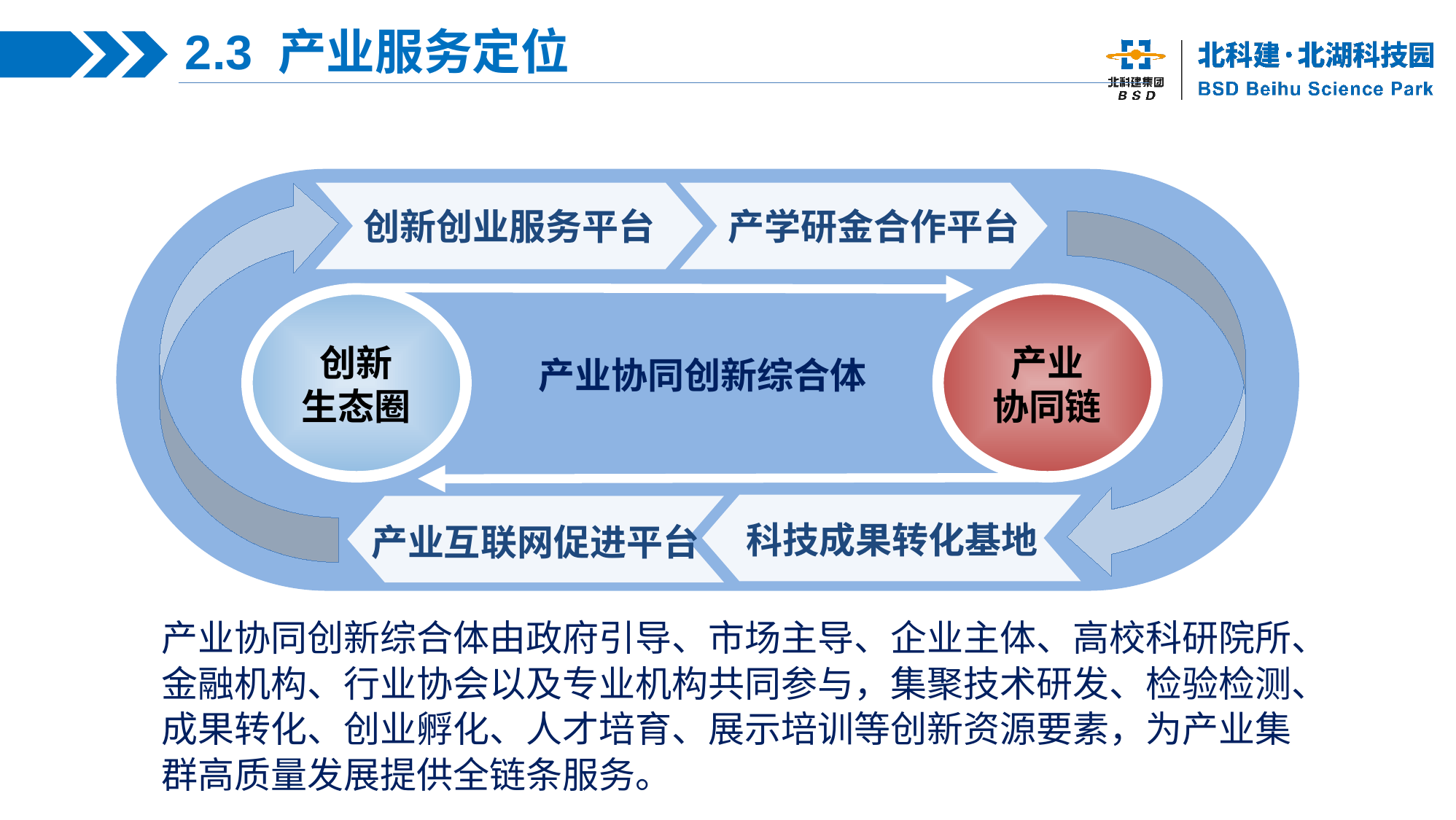

2.3 产业服务定位

创新创业服务平台
产学研金合作平台

创新
生态圈
产业
协同链
产业协同创新综合体

科技成果转化基地
产业互联网促进平台
产业协同创新综合体由政府引导、市场主导、企业主体、高校科研院所、金融机构、行业协会以及专业机构共同参与，集聚技术研发、检验检测、成果转化、创业孵化、人才培育、展示培训等创新资源要素，为产业集群高质量发展提供全链条服务。